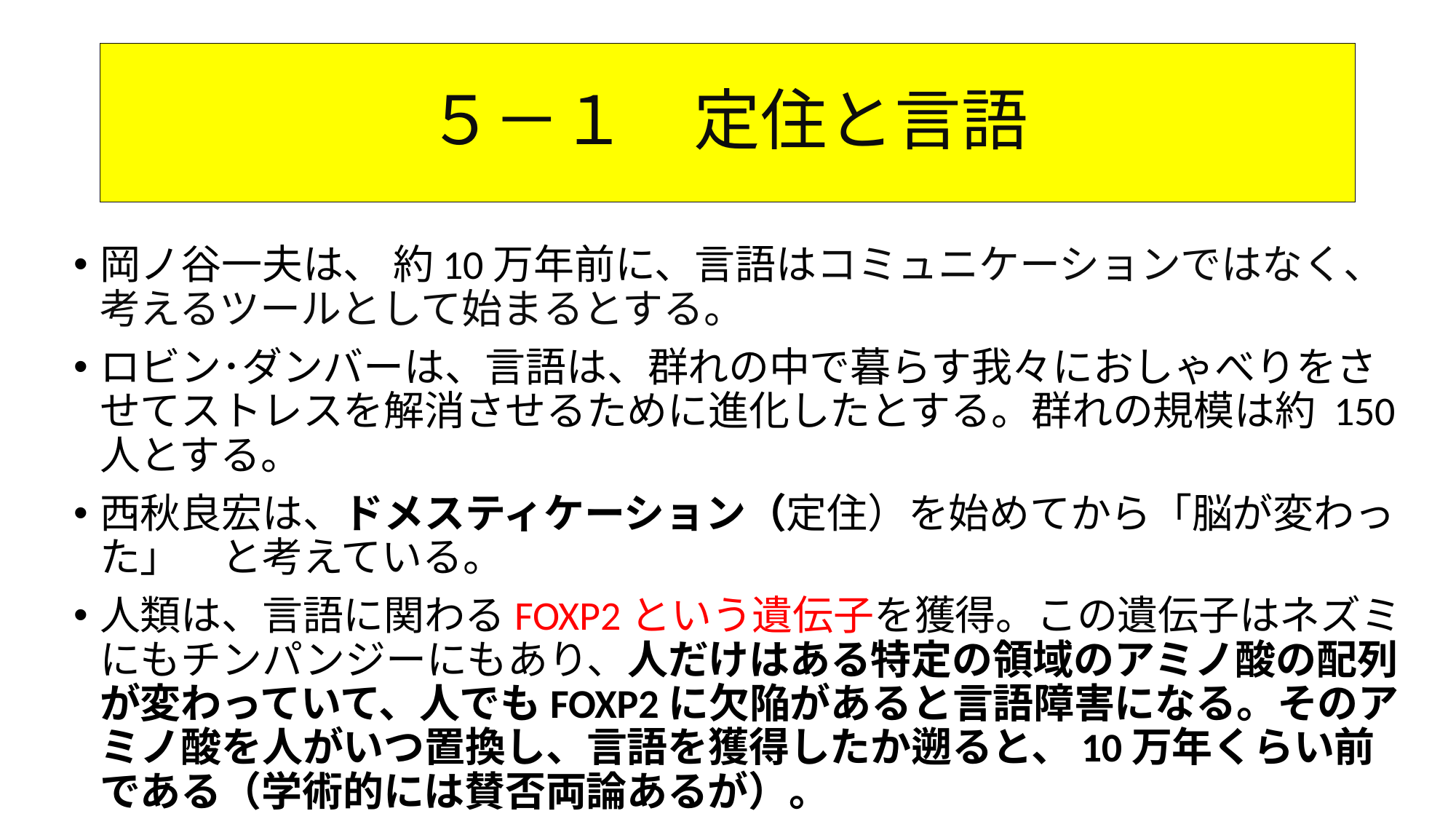

# ５－１　定住と言語
岡ノ谷一夫は、 約10万年前に、言語はコミュニケーションではなく、考えるツールとして始まるとする。
ロビン･ダンバーは、言語は、群れの中で暮らす我々におしゃべりをさせてストレスを解消させるために進化したとする。群れの規模は約 150 人とする。
西秋良宏は、ドメスティケーション（定住）を始めてから「脳が変わった」　と考えている。
人類は、言語に関わるFOXP2という遺伝子を獲得。この遺伝子はネズミにもチンパンジーにもあり、人だけはある特定の領域のアミノ酸の配列が変わっていて、人でもFOXP2に欠陥があると言語障害になる。そのアミノ酸を人がいつ置換し、言語を獲得したか遡ると、10万年くらい前である（学術的には賛否両論あるが）。